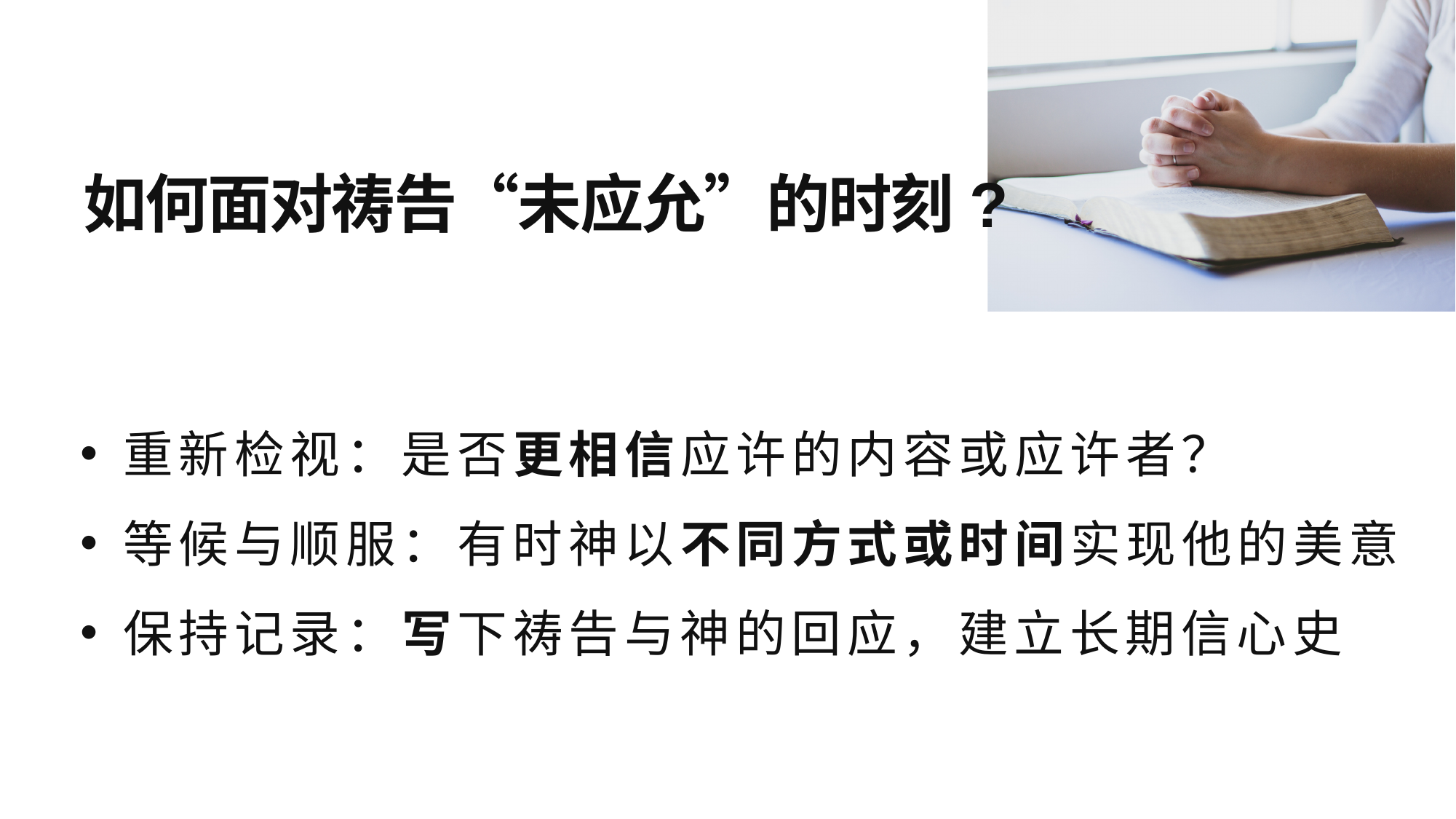

如何面对祷告“未应允”的时刻?
重新检视：是否更相信应许的内容或应许者？
等候与顺服：有时神以不同方式或时间实现他的美意
保持记录：写下祷告与神的回应，建立长期信心史